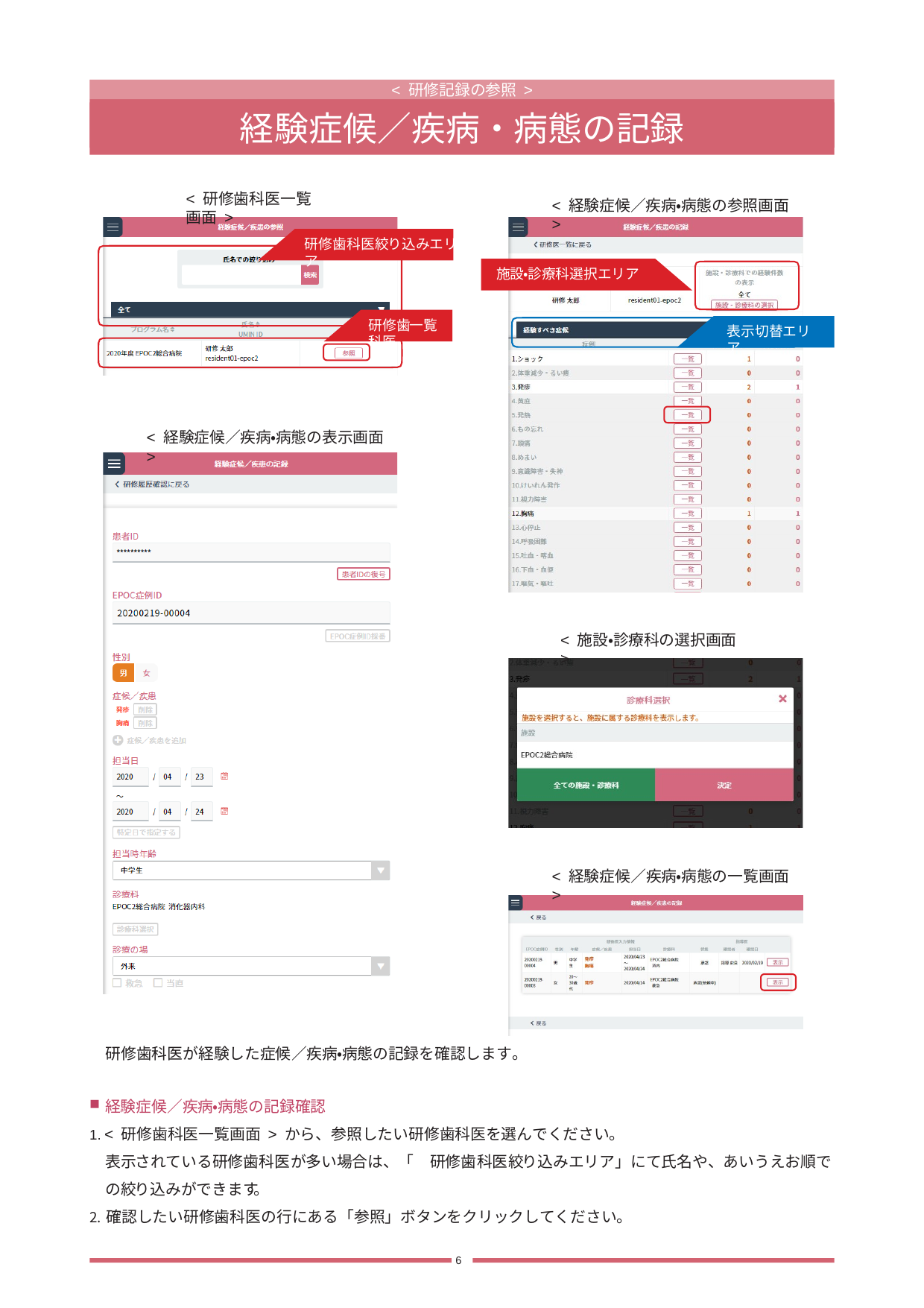

< 研修記録の参照 >
経験症候／疾病・病態の記録
< 研修歯科医一覧画面>
< 経験症候／疾病・病態の参照画面 >

研修歯科医絞り込みエリア
施設・診療科選択エリア

研修歯科医
一覧

表示切替エリア

< 経験症候／疾病・病態の表示画面 >

< 施設・診療科の選択画面 >

< 経験症候／疾病・病態の一覧画面 >

研修歯科医が経験した症候／疾病・病態の記録を確認します。

経験症候／疾病・病態の記録確認
< 研修歯科医一覧画面 > から、参照したい研修歯科医を選んでください。
表示されている研修歯科医が多い場合は、「　研修歯科医絞り込みエリア」にて氏名や、あいうえお順での絞り込みができます。
確認したい研修歯科医の行にある「参照」ボタンをクリックしてください。
6